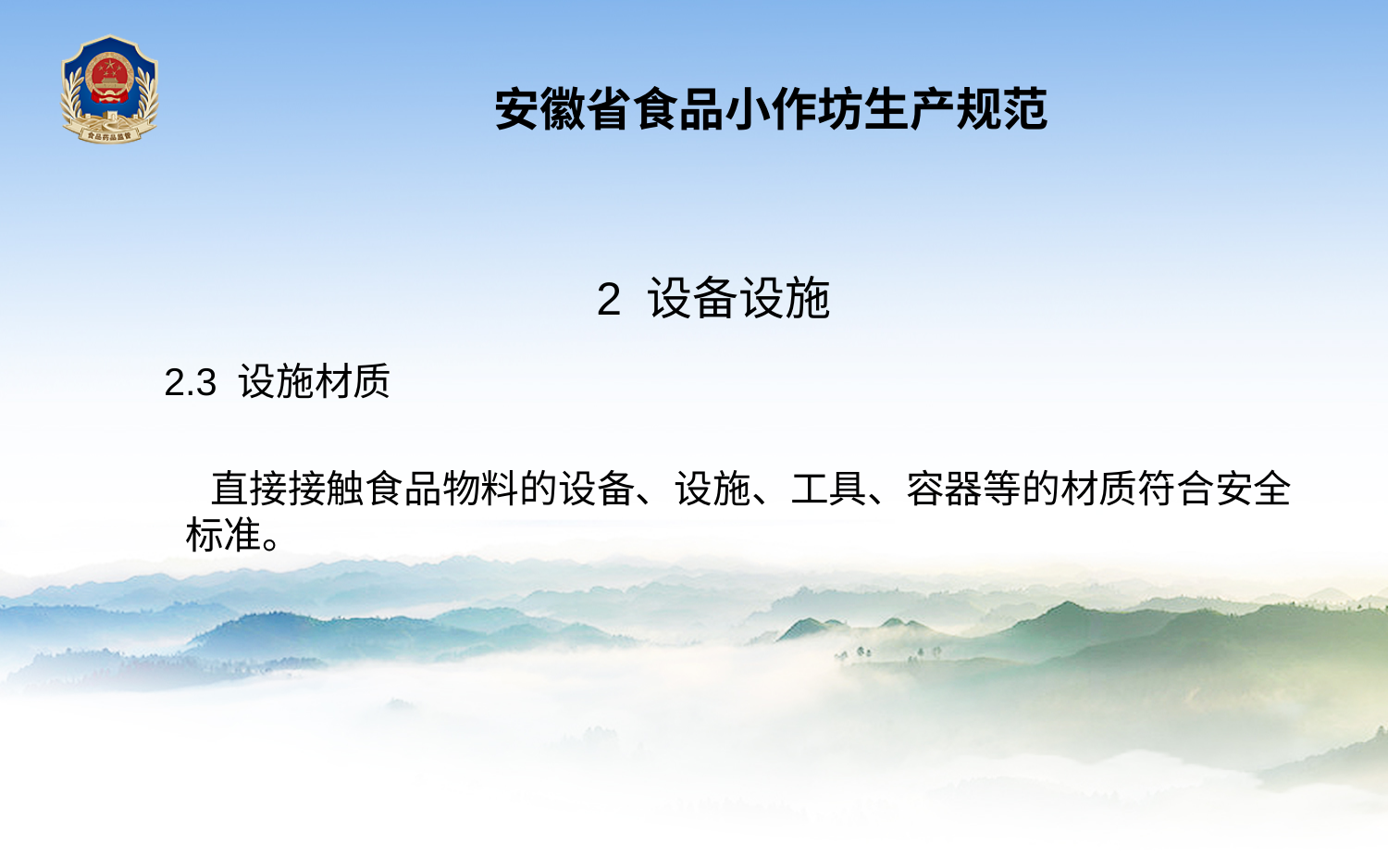

安徽省食品小作坊生产规范

2 设备设施

    2.3 设施材质

        直接接触食品物料的设备、设施、工具、容器等的材质符合安全标准。